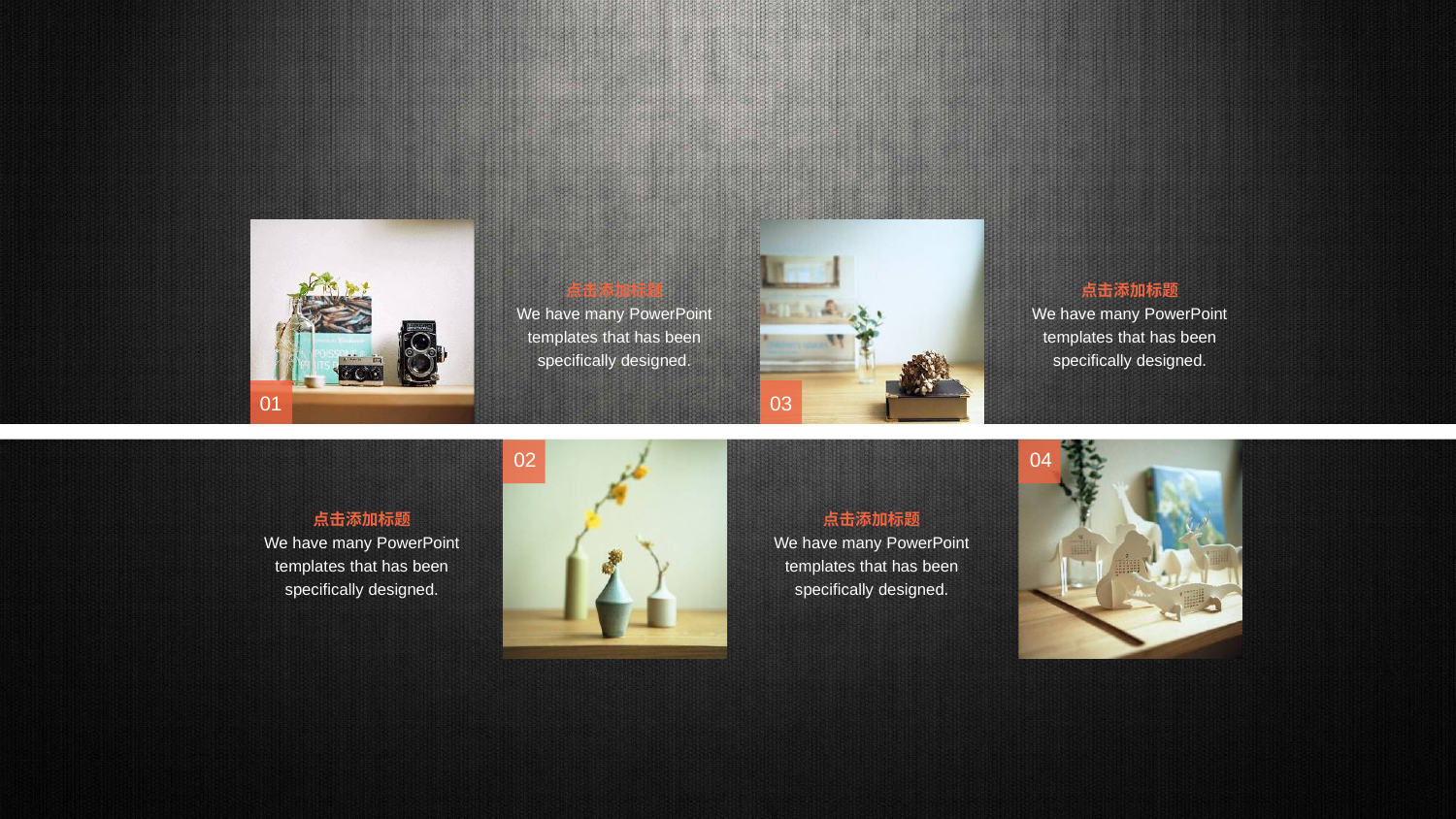

点击添加标题
We have many PowerPoint templates that has been specifically designed.
点击添加标题
We have many PowerPoint templates that has been specifically designed.

01
03

02
04

点击添加标题
We have many PowerPoint templates that has been specifically designed.
点击添加标题
We have many PowerPoint templates that has been specifically designed.